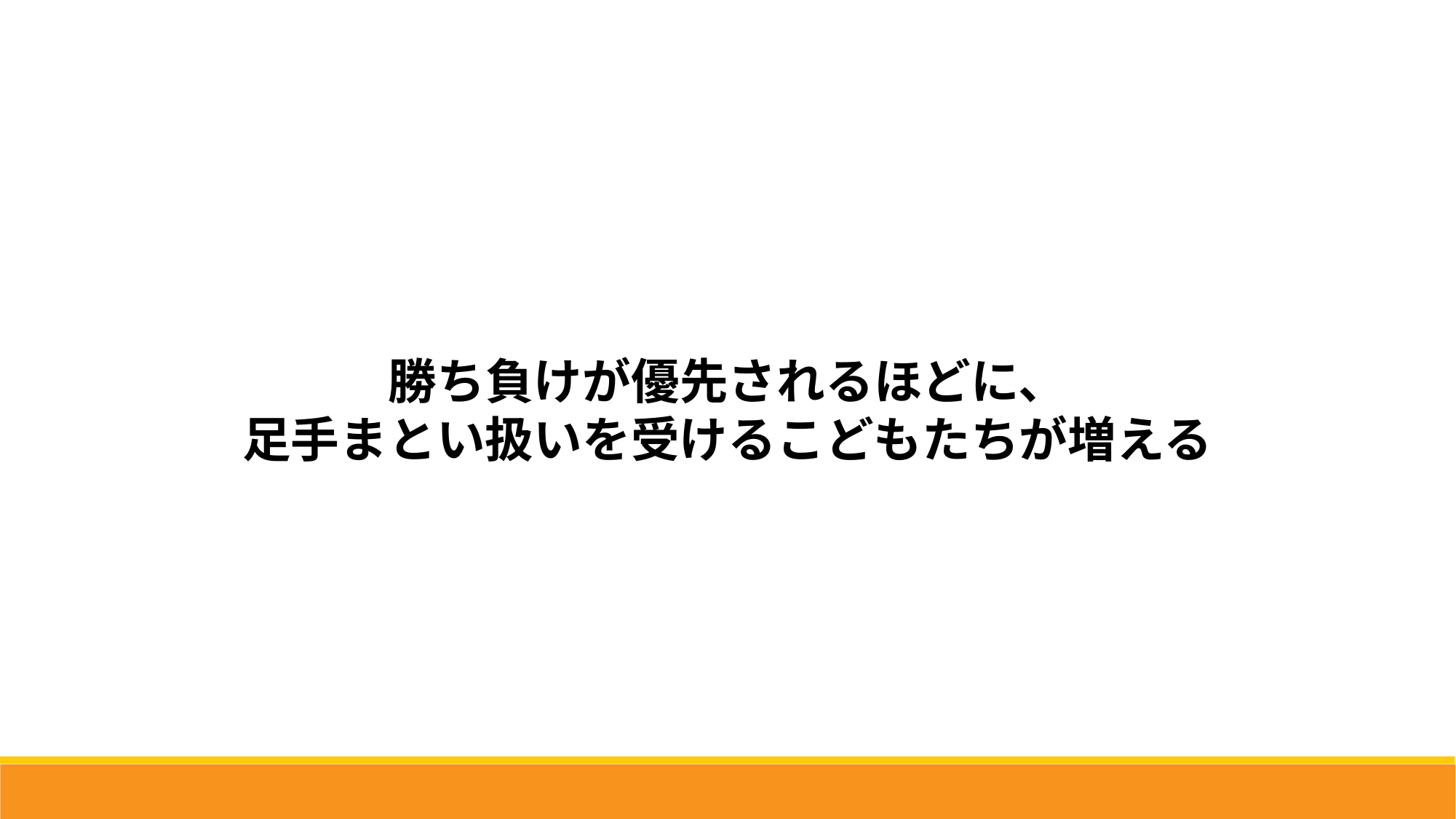

勝ち負けが優先されるほどに、
足手まとい扱いを受けるこどもたちが増える